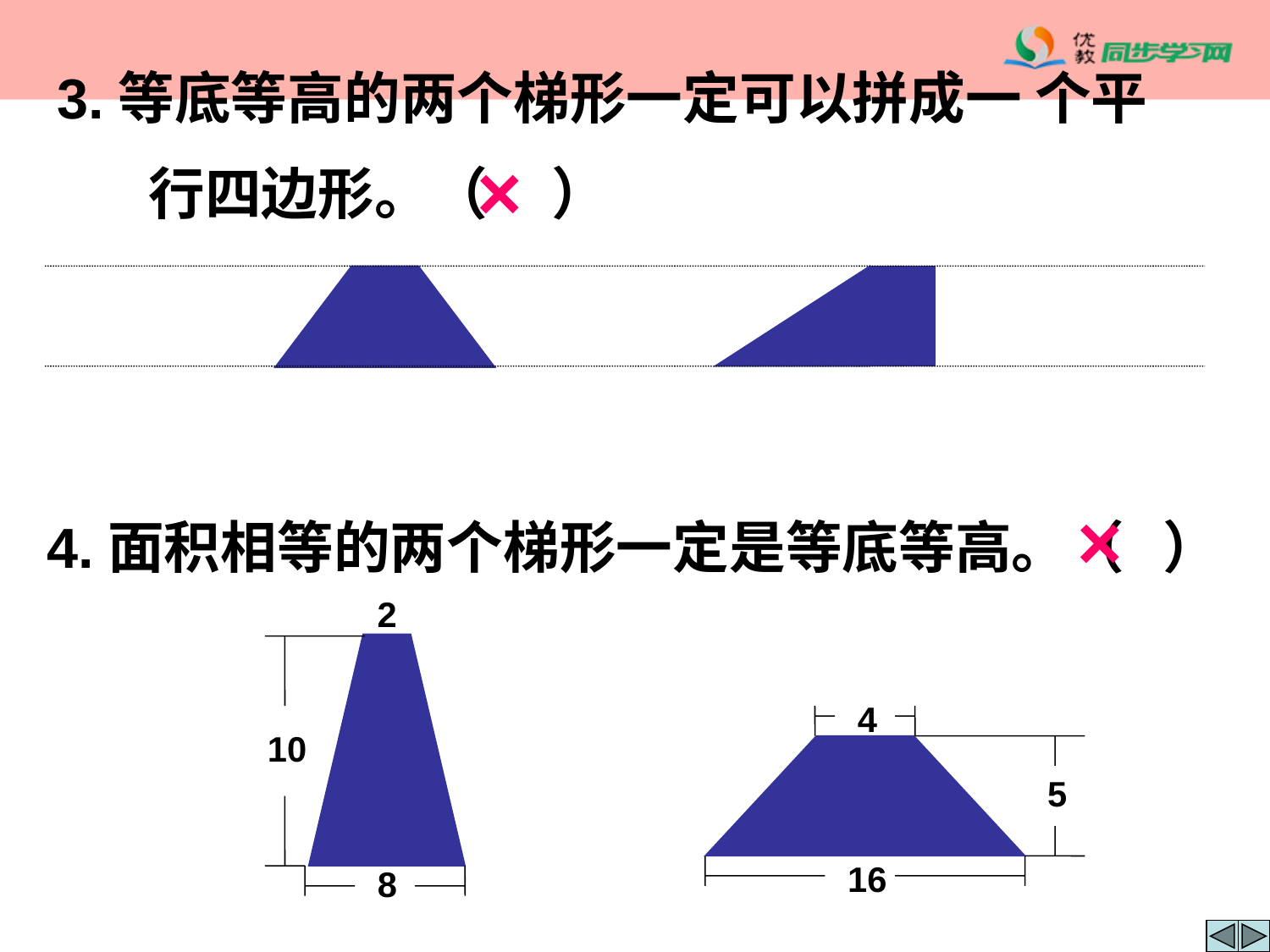

3.等底等高的两个梯形一定可以拼成一 个平
      行四边形。（     ）
×

×
4.面积相等的两个梯形一定是等底等高。（   ）
2

10

8

4

5

16